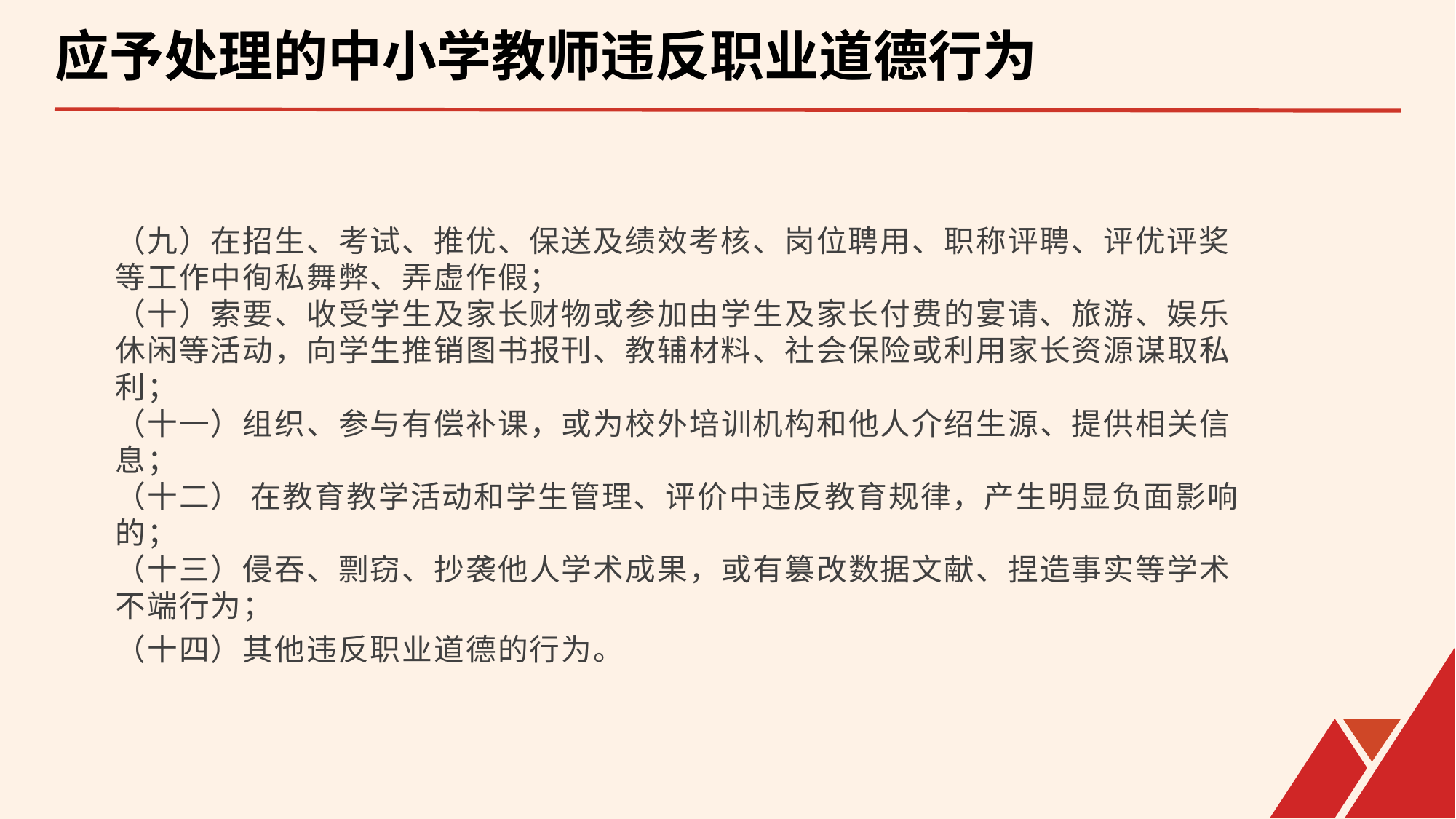

应予处理的中小学教师违反职业道德行为
（九）在招生、考试、推优、保送及绩效考核、岗位聘用、职称评聘、评优评奖等工作中徇私舞弊、弄虚作假；
（十）索要、收受学生及家长财物或参加由学生及家长付费的宴请、旅游、娱乐休闲等活动，向学生推销图书报刊、教辅材料、社会保险或利用家长资源谋取私利；
（十一）组织、参与有偿补课，或为校外培训机构和他人介绍生源、提供相关信息；
（十二） 在教育教学活动和学生管理、评价中违反教育规律，产生明显负面影响的；
（十三）侵吞、剽窃、抄袭他人学术成果，或有篡改数据文献、捏造事实等学术不端行为；
（十四）其他违反职业道德的行为。